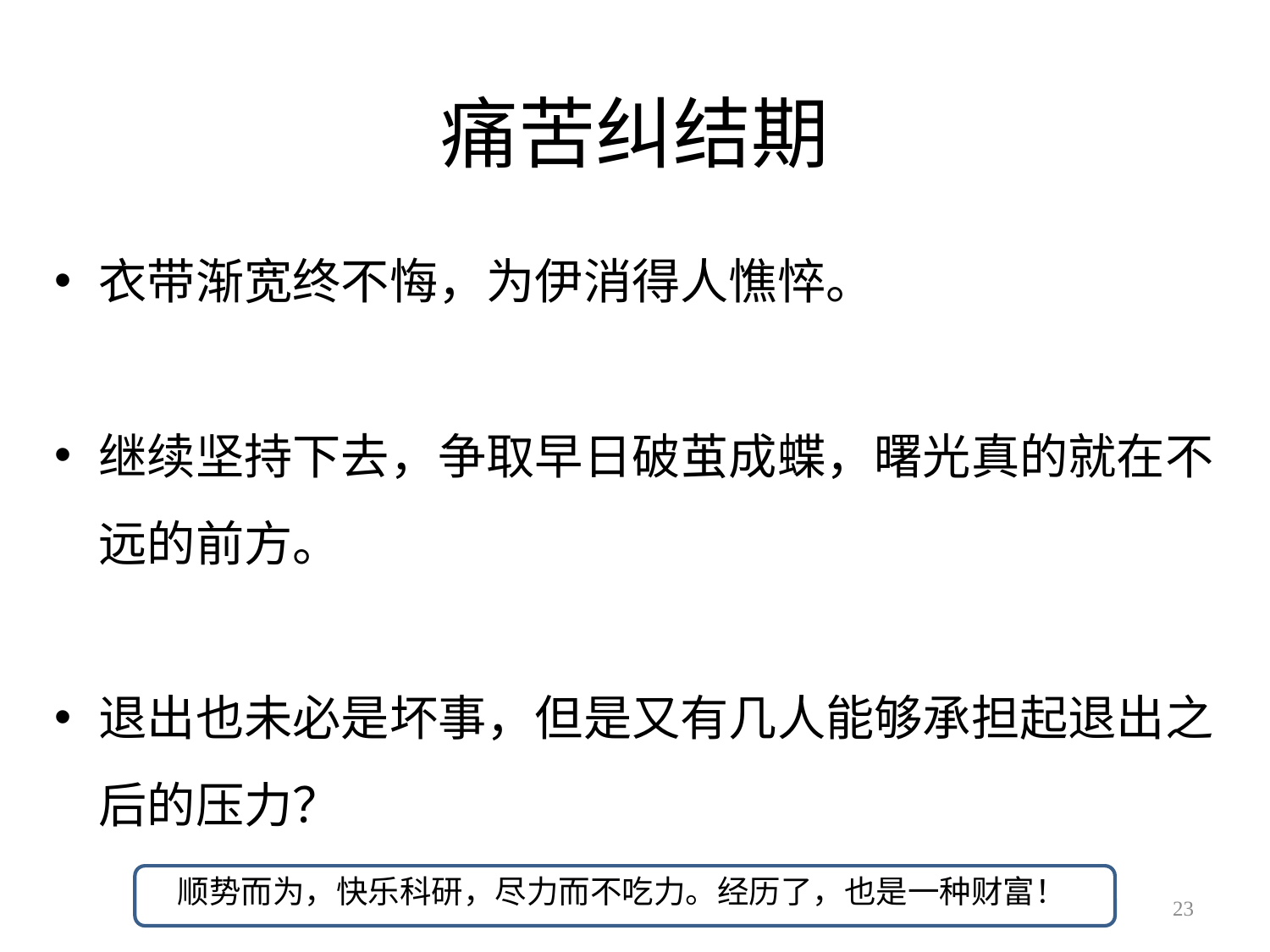

# 痛苦纠结期
衣带渐宽终不悔，为伊消得人憔悴。

继续坚持下去，争取早日破茧成蝶，曙光真的就在不远的前方。

退出也未必是坏事，但是又有几人能够承担起退出之后的压力？
顺势而为，快乐科研，尽力而不吃力。经历了，也是一种财富！

23